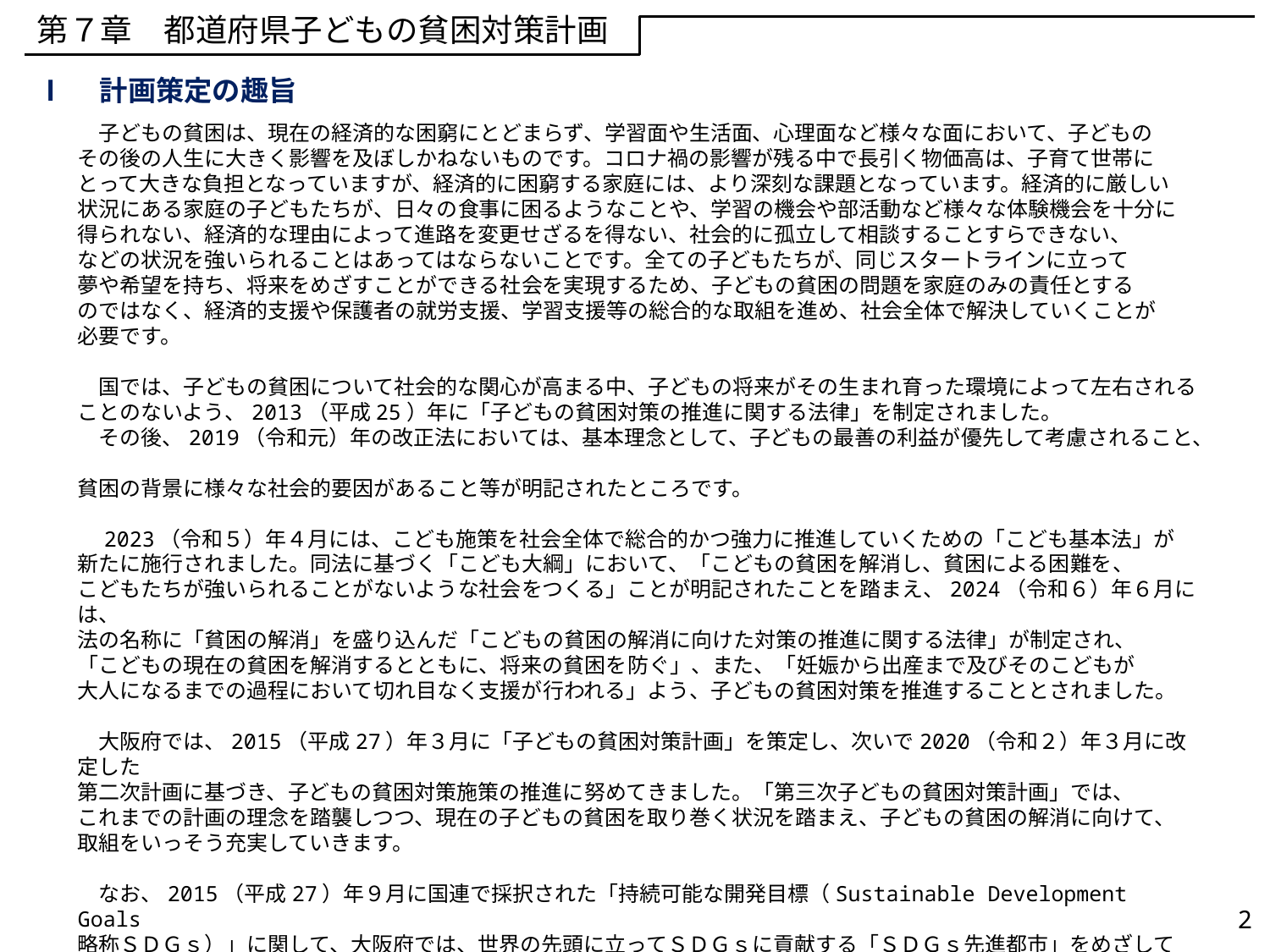

第７章　都道府県子どもの貧困対策計画
Ⅰ　計画策定の趣旨
　子どもの貧困は、現在の経済的な困窮にとどまらず、学習面や生活面、心理面など様々な面において、子どもの
その後の人生に大きく影響を及ぼしかねないものです。コロナ禍の影響が残る中で長引く物価高は、子育て世帯に
とって大きな負担となっていますが、経済的に困窮する家庭には、より深刻な課題となっています。経済的に厳しい
状況にある家庭の子どもたちが、日々の食事に困るようなことや、学習の機会や部活動など様々な体験機会を十分に
得られない、経済的な理由によって進路を変更せざるを得ない、社会的に孤立して相談することすらできない、
などの状況を強いられることはあってはならないことです。全ての子どもたちが、同じスタートラインに立って
夢や希望を持ち、将来をめざすことができる社会を実現するため、子どもの貧困の問題を家庭のみの責任とする
のではなく、経済的支援や保護者の就労支援、学習支援等の総合的な取組を進め、社会全体で解決していくことが
必要です。

　国では、子どもの貧困について社会的な関心が高まる中、子どもの将来がその生まれ育った環境によって左右される
ことのないよう、2013（平成25）年に「子どもの貧困対策の推進に関する法律」を制定されました。
　その後、2019（令和元）年の改正法においては、基本理念として、子どもの最善の利益が優先して考慮されること、
貧困の背景に様々な社会的要因があること等が明記されたところです。

　2023（令和５）年４月には、こども施策を社会全体で総合的かつ強力に推進していくための「こども基本法」が
新たに施行されました。同法に基づく「こども大綱」において、「こどもの貧困を解消し、貧困による困難を、
こどもたちが強いられることがないような社会をつくる」ことが明記されたことを踏まえ、2024（令和６）年６月には、
法の名称に「貧困の解消」を盛り込んだ「こどもの貧困の解消に向けた対策の推進に関する法律」が制定され、
「こどもの現在の貧困を解消するとともに、将来の貧困を防ぐ」、また、「妊娠から出産まで及びそのこどもが
大人になるまでの過程において切れ目なく支援が行われる」よう、子どもの貧困対策を推進することとされました。

　大阪府では、2015（平成27）年３月に「子どもの貧困対策計画」を策定し、次いで2020（令和２）年３月に改定した
第二次計画に基づき、子どもの貧困対策施策の推進に努めてきました。「第三次子どもの貧困対策計画」では、
これまでの計画の理念を踏襲しつつ、現在の子どもの貧困を取り巻く状況を踏まえ、子どもの貧困の解消に向けて、
取組をいっそう充実していきます。

　なお、2015（平成27）年９月に国連で採択された「持続可能な開発目標（Sustainable Development Goals
略称ＳＤＧｓ）」に関して、大阪府では、世界の先頭に立ってＳＤＧｓに貢献する「ＳＤＧｓ先進都市」をめざして
おり、本計画の取組を進めることによって、この実現にも寄与していきます。
2